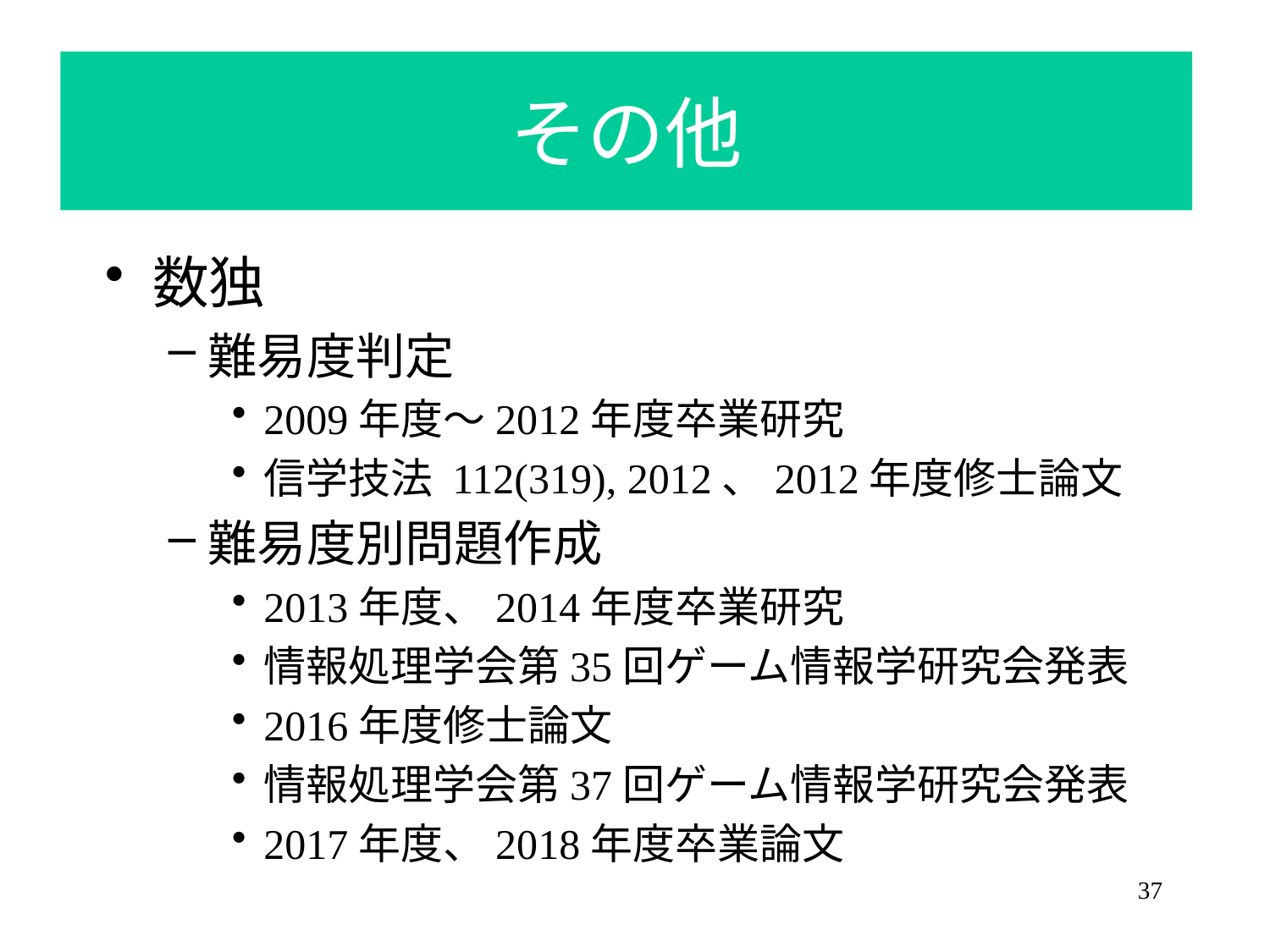

その他
数独
難易度判定
2009年度〜2012年度卒業研究
信学技法 112(319), 2012、2012年度修士論文
難易度別問題作成
2013年度、2014年度卒業研究
情報処理学会第35回ゲーム情報学研究会発表
2016年度修士論文
情報処理学会第37回ゲーム情報学研究会発表
2017年度、2018年度卒業論文

37